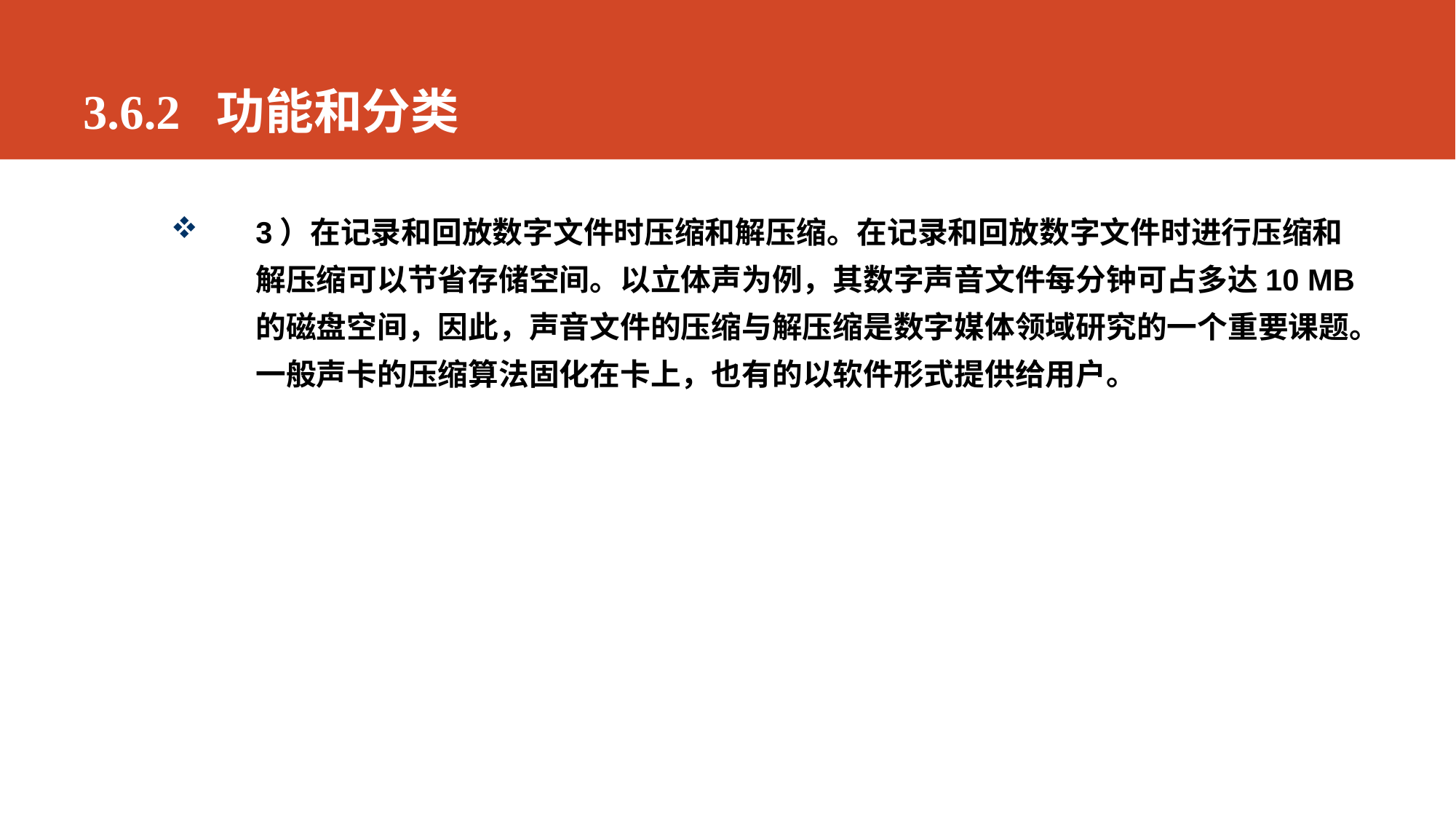

# 3.6.2  功能和分类
3）在记录和回放数字文件时压缩和解压缩。在记录和回放数字文件时进行压缩和解压缩可以节省存储空间。以立体声为例，其数字声音文件每分钟可占多达10 MB的磁盘空间，因此，声音文件的压缩与解压缩是数字媒体领域研究的一个重要课题。一般声卡的压缩算法固化在卡上，也有的以软件形式提供给用户。